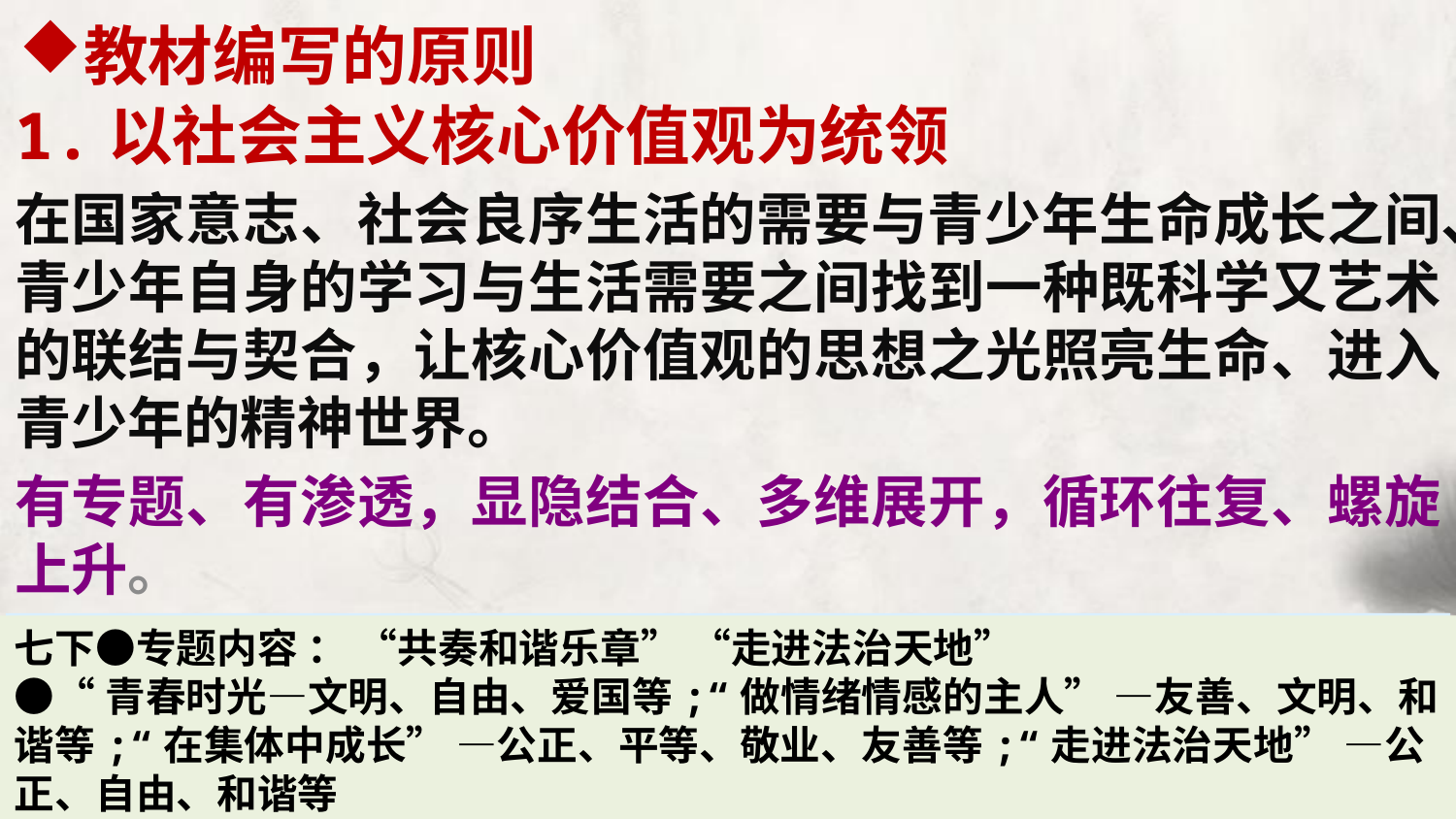

教材编写的原则

1.以社会主义核心价值观为统领
在国家意志、社会良序生活的需要与青少年生命成长之间、青少年自身的学习与生活需要之间找到一种既科学又艺术的联结与契合，让核心价值观的思想之光照亮生命、进入青少年的精神世界。
有专题、有渗透，显隐结合、多维展开，循环往复、螺旋上升。
“少年有梦” --爱国；  “感受生命的意义” --敬业角度的平凡与伟大；
“网上交友新空间” --诚信？ 同伴、师生、亲子之间……友善。
    ---主题背后的价值观引领，联系生活、由近及远、层层推进，学思并举、知行合一
七下●专题内容 ： “共奏和谐乐章” “走进法治天地”
●“青春时光—文明、自由、爱国等;“做情绪情感的主人” —友善、文明、和谐等;“在集体中成长” —公正、平等、敬业、友善等;“走进法治天地” —公正、自由、和谐等